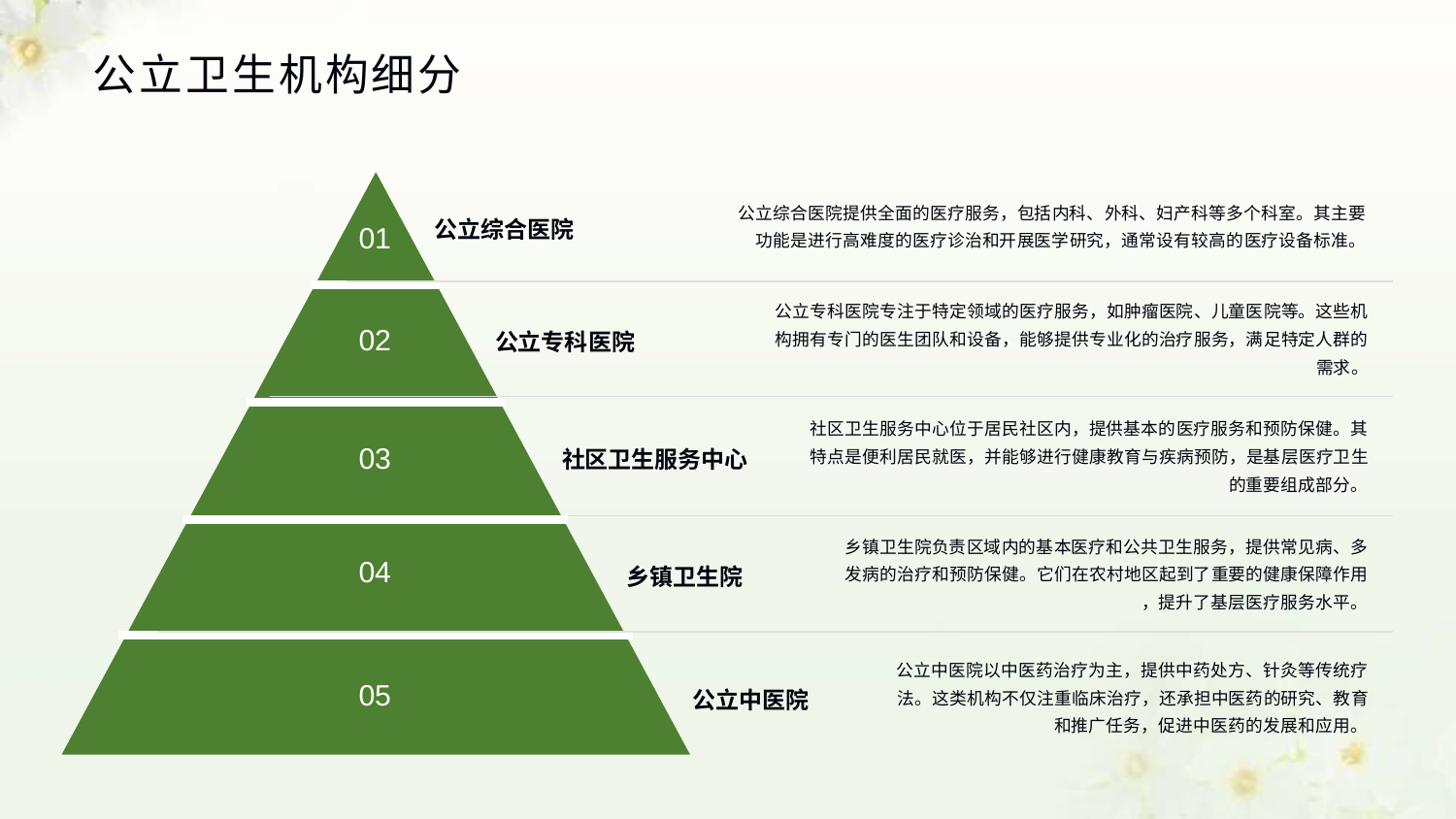

# 公立卫生机构细分

公立综合医院提供全面的医疗服务，包括内科、外科、妇产科等多个科室。其主要 功能是进行高难度的医疗诊治和开展医学研究，通常设有较高的医疗设备标准。
公立综合医院
01

公立专科医院专注于特定领域的医疗服务，如肿瘤医院、儿童医院等。这些机
构拥有专门的医生团队和设备，能够提供专业化的治疗服务，满足特定人群的
需求。
02
公立专科医院

社区卫生服务中心位于居民社区内，提供基本的医疗服务和预防保健。其 特点是便利居民就医，并能够进行健康教育与疾病预防，是基层医疗卫生
的重要组成部分。
03
社区卫生服务中心

乡镇卫生院负责区域内的基本医疗和公共卫生服务，提供常见病、多 发病的治疗和预防保健。它们在农村地区起到了重要的健康保障作用
，提升了基层医疗服务水平。
04
乡镇卫生院

公立中医院以中医药治疗为主，提供中药处方、针灸等传统疗 法。这类机构不仅注重临床治疗，还承担中医药的研究、教育
和推广任务，促进中医药的发展和应用。
05
公立中医院